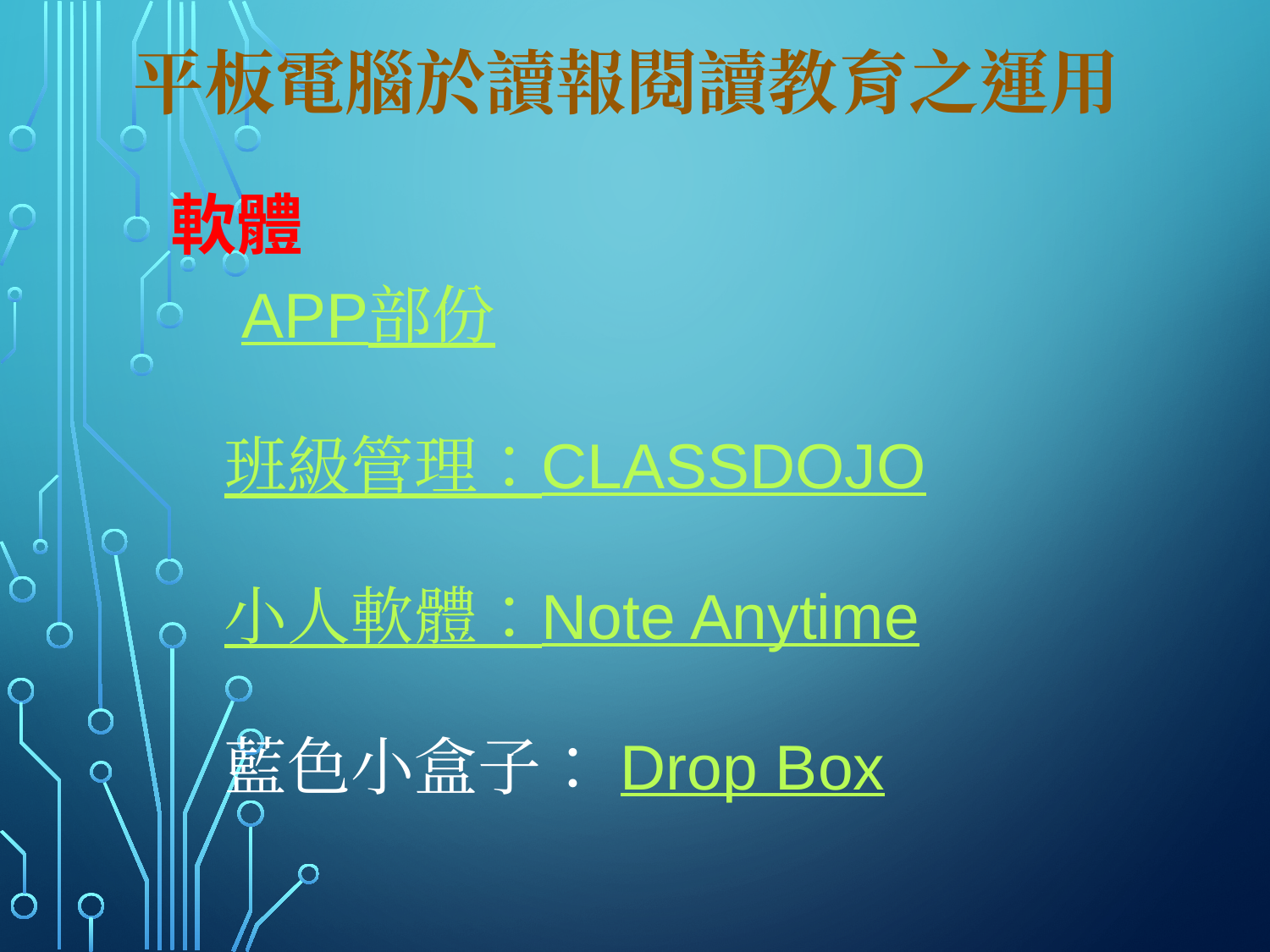

# 平板電腦於讀報閱讀教育之運用
軟體
 APP部份

班級管理：CLASSDOJO

小人軟體：Note Anytime

藍色小盒子：Drop Box